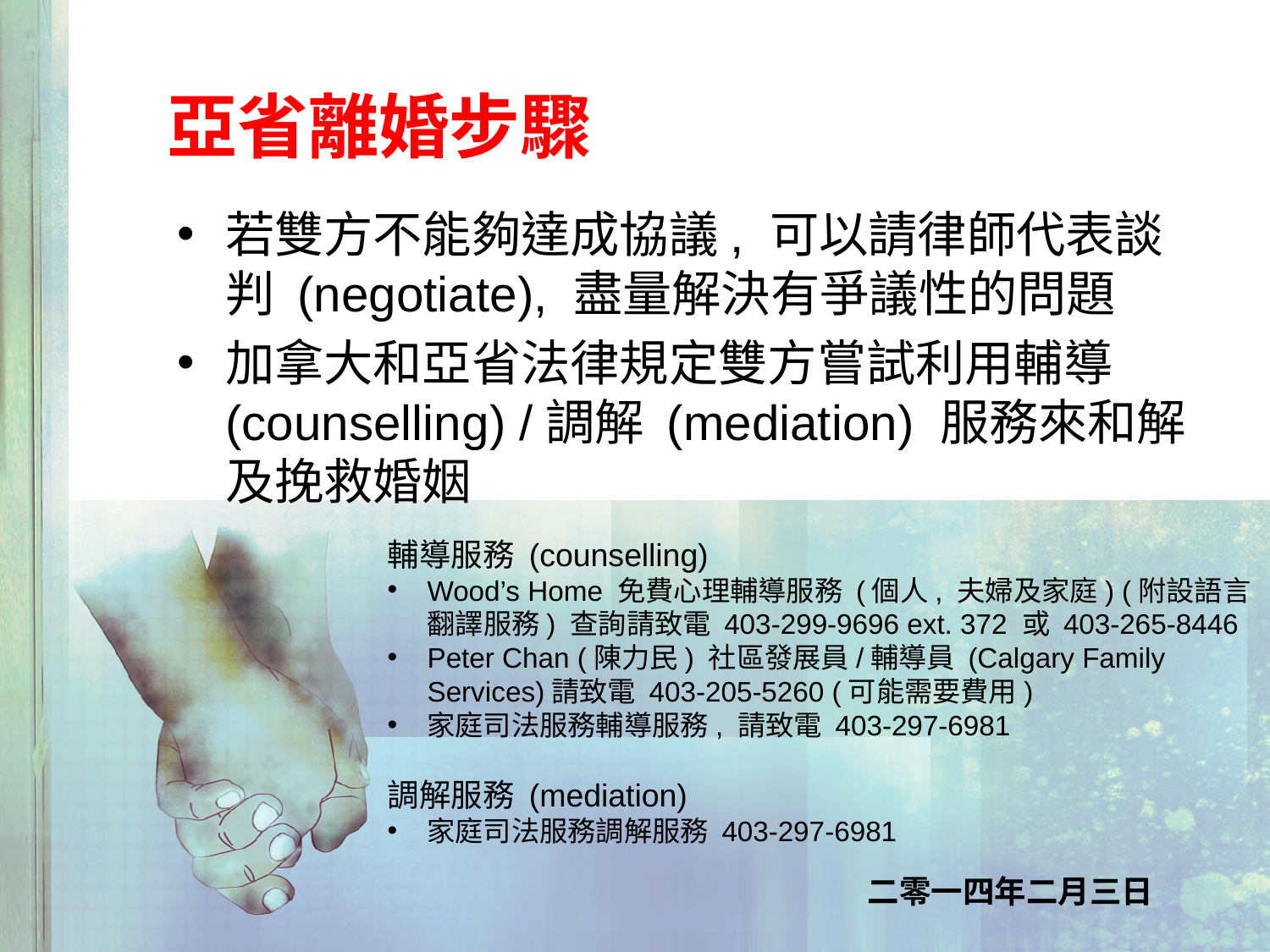

# 亞省離婚步驟

若雙方不能夠達成協議, 可以請律師代表談判 (negotiate), 盡量解決有爭議性的問題
加拿大和亞省法律規定雙方嘗試利用輔導 (counselling) /調解 (mediation) 服務來和解及挽救婚姻
輔導服務 (counselling)
Wood’s Home 免費心理輔導服務 (個人, 夫婦及家庭) (附設語言翻譯服務) 查詢請致電 403-299-9696 ext. 372 或 403-265-8446
Peter Chan (陳力民) 社區發展員/輔導員 (Calgary Family Services)請致電 403-205-5260 (可能需要費用)
家庭司法服務輔導服務, 請致電 403-297-6981

調解服務 (mediation)
家庭司法服務調解服務 403-297-6981

二零一四年二月三日